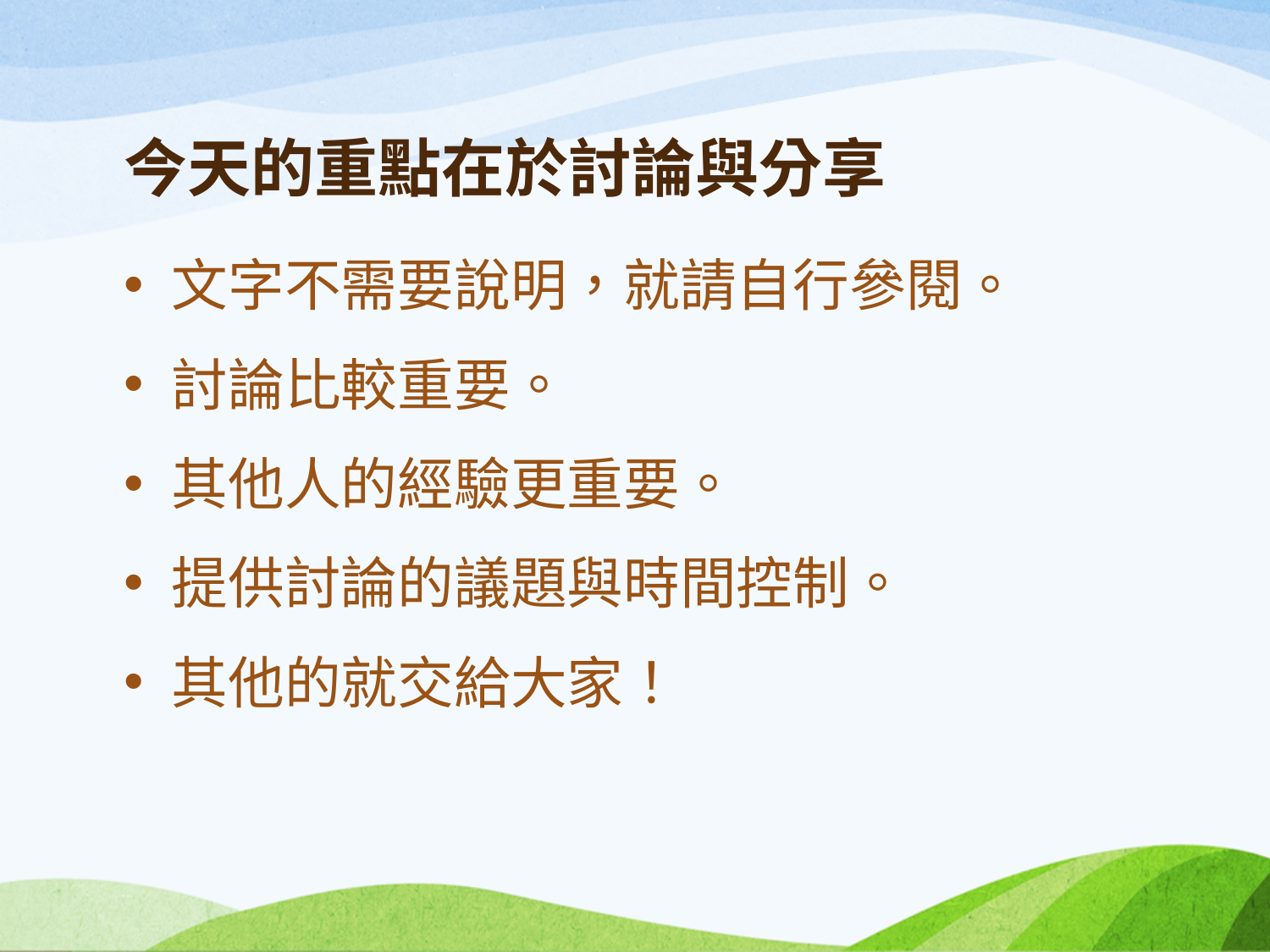

# 今天的重點在於討論與分享
文字不需要說明，就請自行參閱。
討論比較重要。
其他人的經驗更重要。
提供討論的議題與時間控制。
其他的就交給大家！